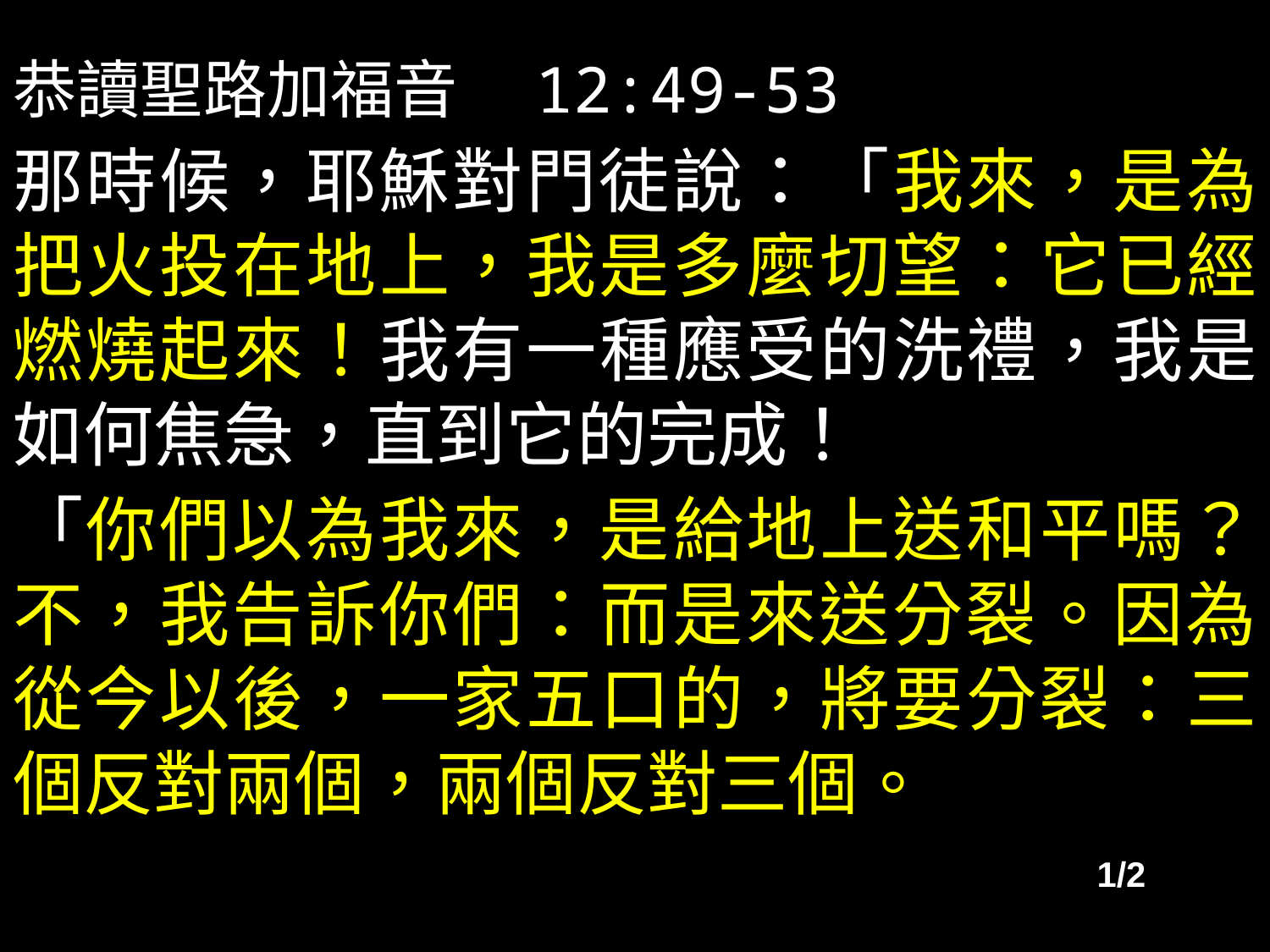

恭讀聖路加福音　12:49-53
那時候，耶穌對門徒說：「我來，是為把火投在地上，我是多麼切望：它已經燃燒起來！我有一種應受的洗禮，我是如何焦急，直到它的完成！
「你們以為我來，是給地上送和平嗎？不，我告訴你們：而是來送分裂。因為從今以後，一家五口的，將要分裂：三個反對兩個，兩個反對三個。
   1/2